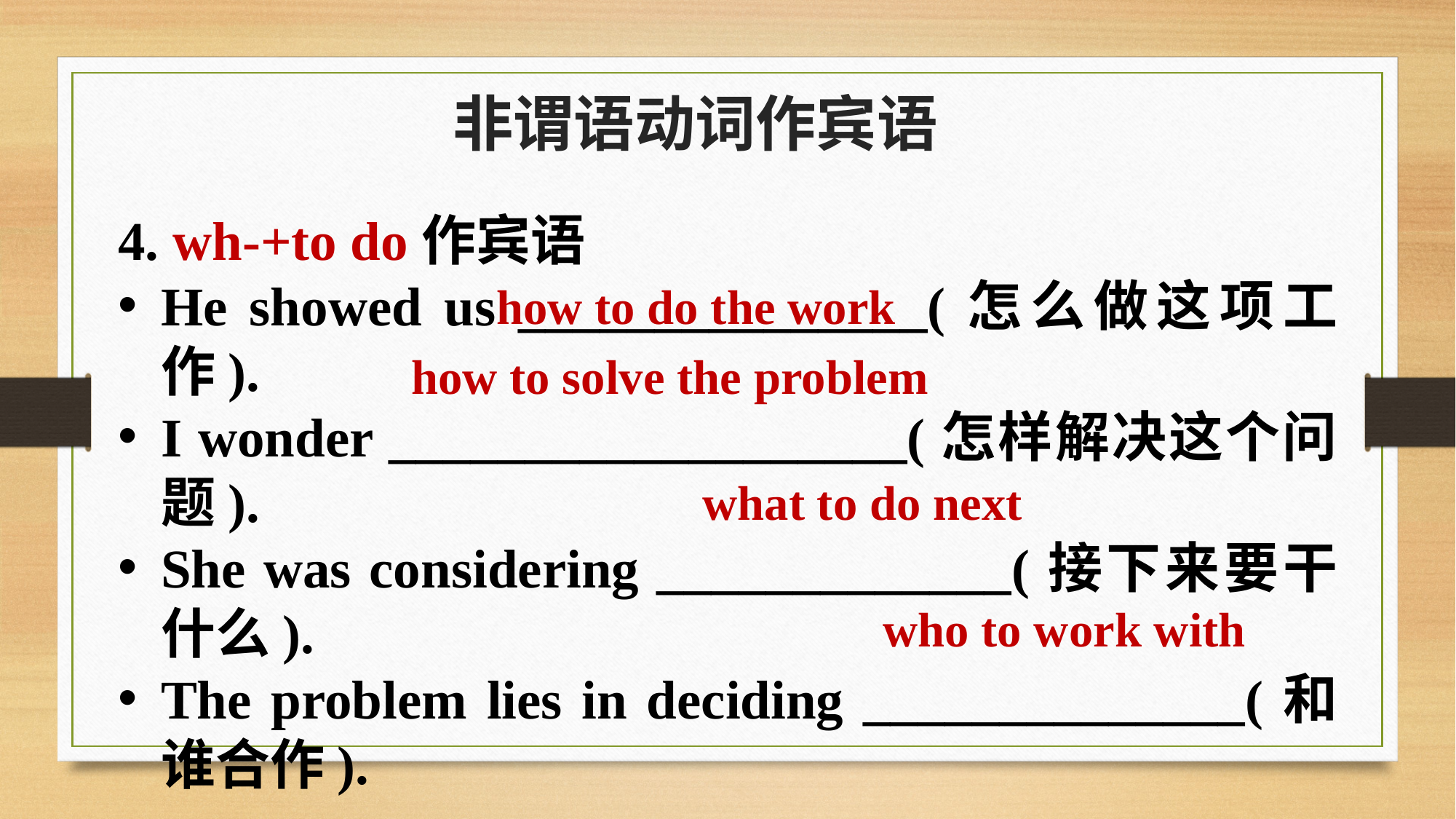

非谓语动词作宾语
4. wh-+to do作宾语
He showed us _______________(怎么做这项工作).
I wonder ___________________(怎样解决这个问题).
She was considering _____________(接下来要干什么).
The problem lies in deciding ______________(和谁合作).
how to do the work
how to solve the problem
what to do next
who to work with